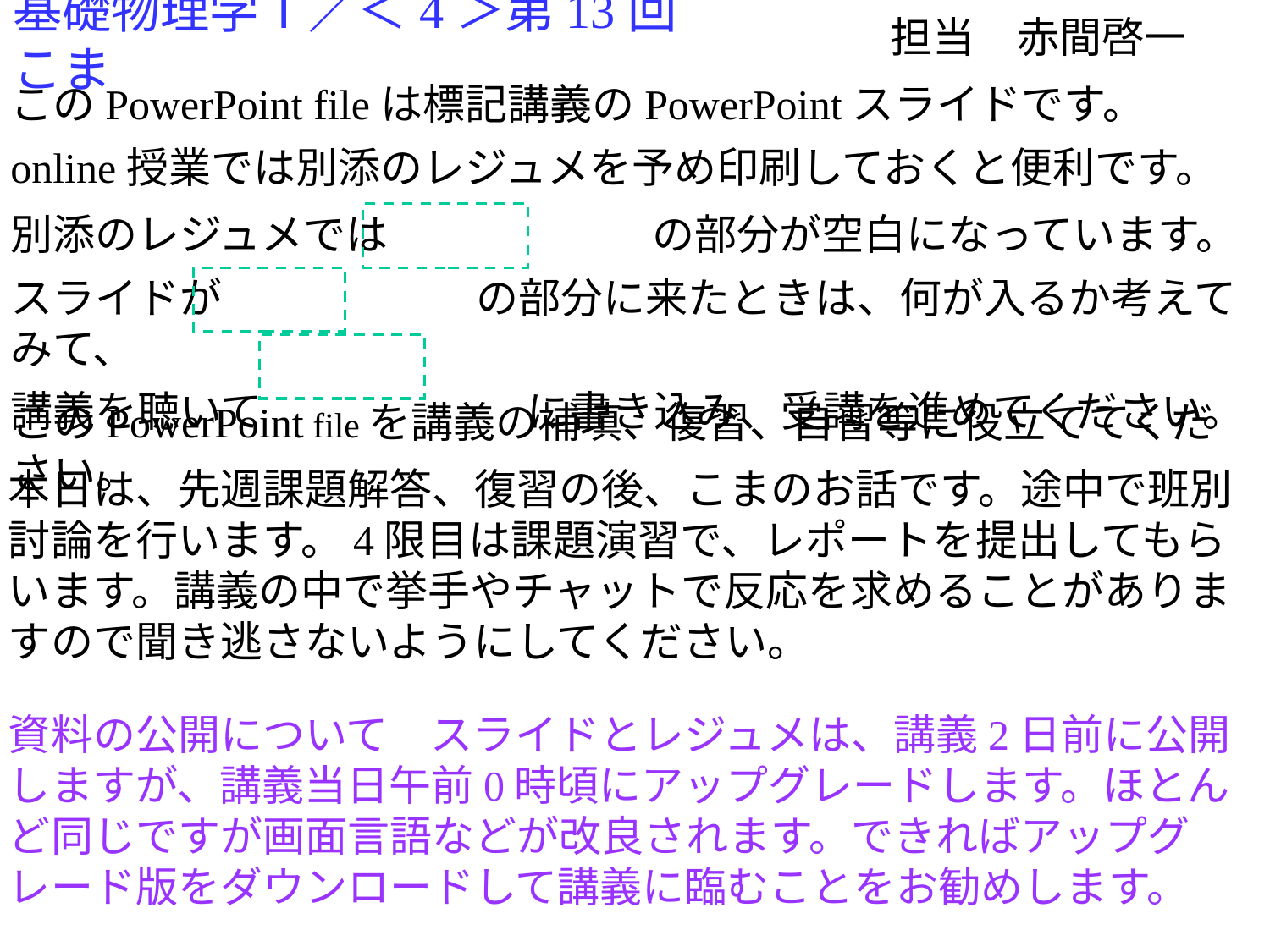

# 基礎物理学Ⅰ／＜4＞第13回　こま
担当　赤間啓一
このPowerPoint fileは標記講義のPowerPointスライドです。
online授業では別添のレジュメを予め印刷しておくと便利です。
別添のレジュメでは　　　　　 　の部分が空白になっています。
スライドが　　　　　　の部分に来たときは、何が入るか考えてみて、
講義を聴いて　　　　　 　に書き込み、受講を進めてください。

このPowerPoint fileを講義の補填、復習、自習等に役立ててください。
本日は、先週課題解答、復習の後、こまのお話です。途中で班別討論を行います。4限目は課題演習で、レポートを提出してもらいます。講義の中で挙手やチャットで反応を求めることがありますので聞き逃さないようにしてください。
資料の公開について　スライドとレジュメは、講義2日前に公開しますが、講義当日午前0時頃にアップグレードします。ほとんど同じですが画面言語などが改良されます。できればアップグレード版をダウンロードして講義に臨むことをお勧めします。